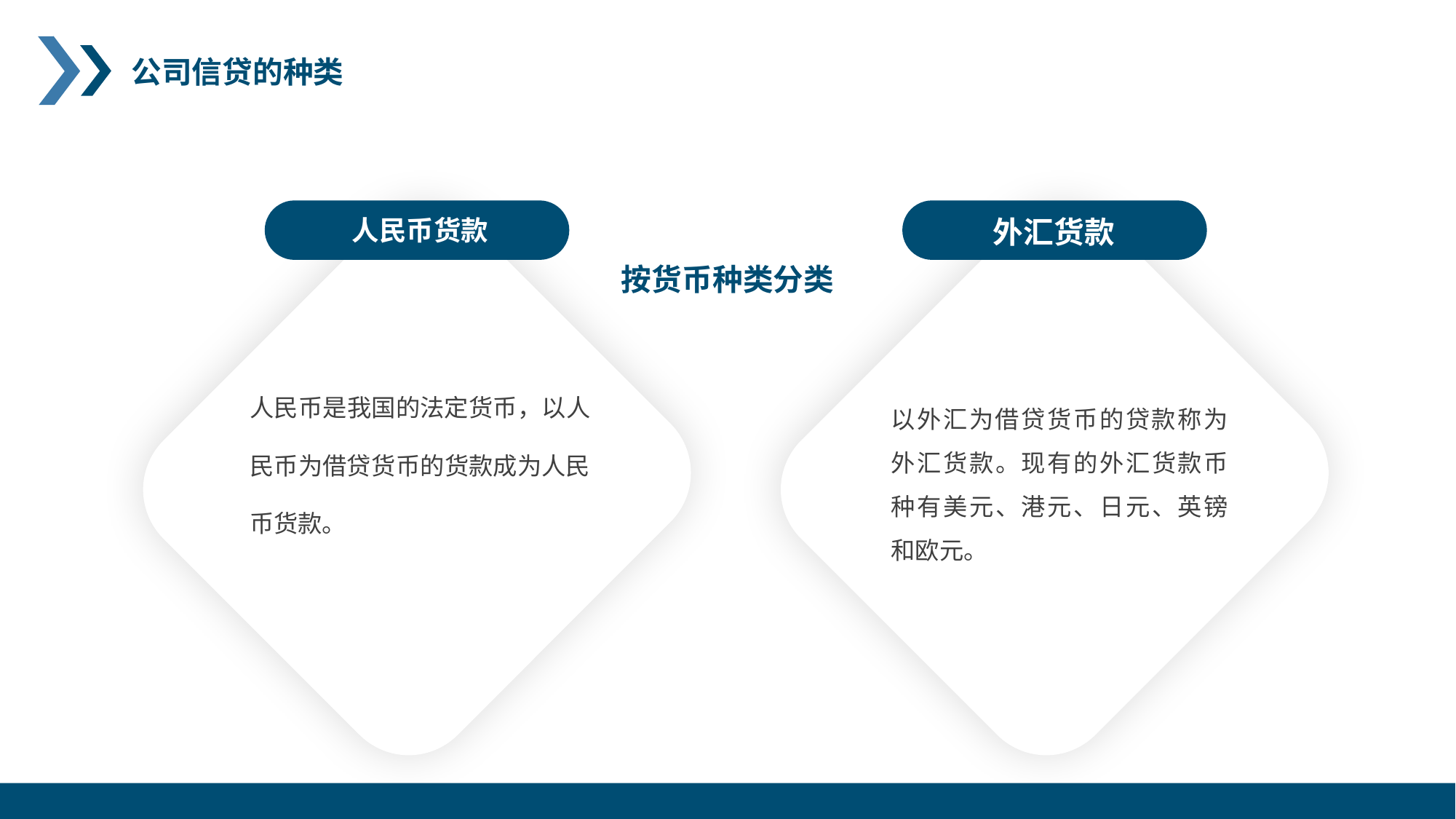

公司信贷的种类

人民币货款

人民币是我国的法定货币，以人民币为借贷货币的货款成为人民币货款。

外汇货款

以外汇为借贷货币的贷款称为外汇货款。现有的外汇货款币种有美元、港元、日元、英镑和欧元。
按货币种类分类